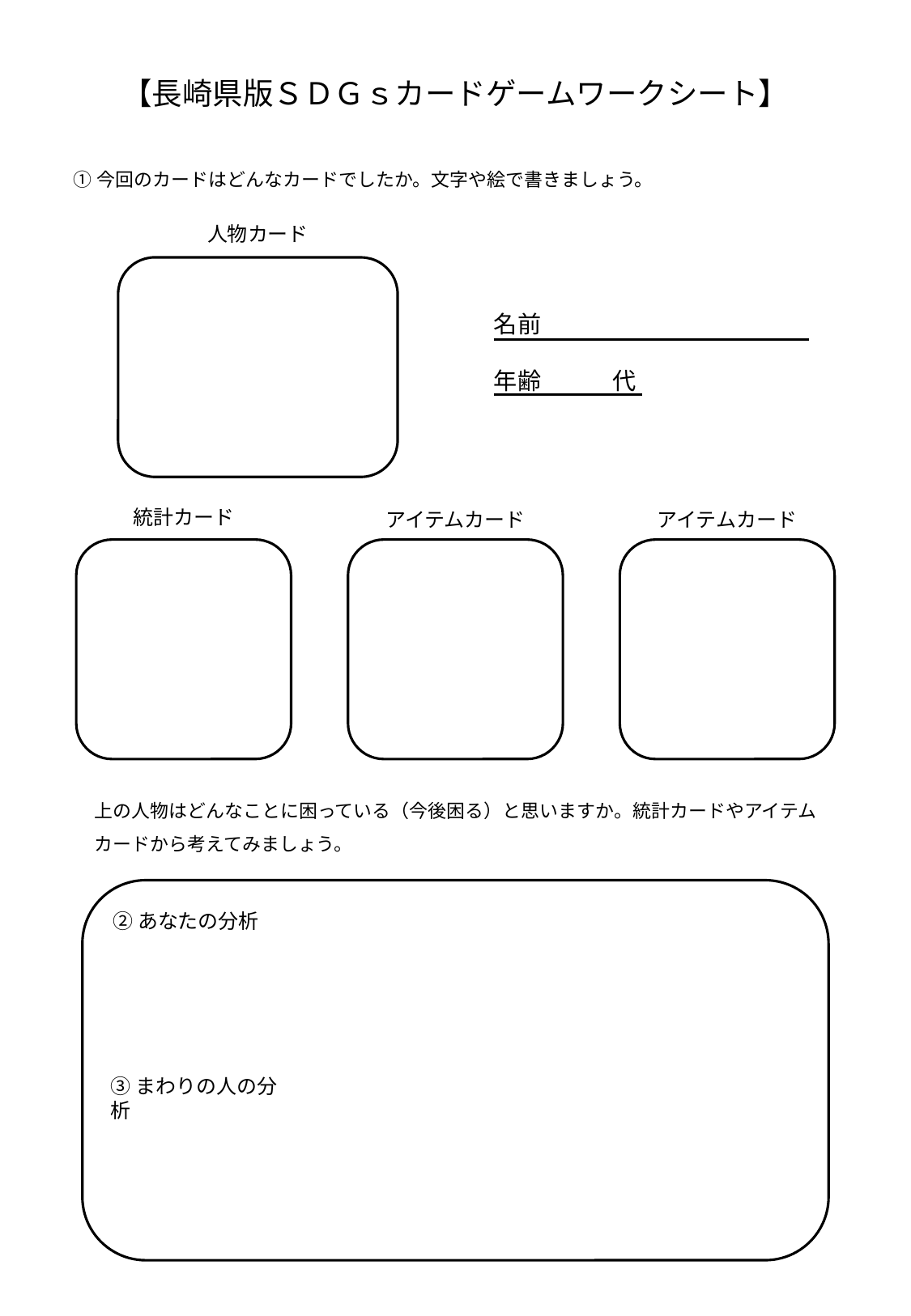

【長崎県版ＳＤＧｓカードゲームワークシート】
①今回のカードはどんなカードでしたか。文字や絵で書きましょう。
人物カード

名前

年齢　　　代
統計カード

アイテムカード

アイテムカード

上の人物はどんなことに困っている（今後困る）と思いますか。統計カードやアイテムカードから考えてみましょう。

②あなたの分析
③まわりの人の分析